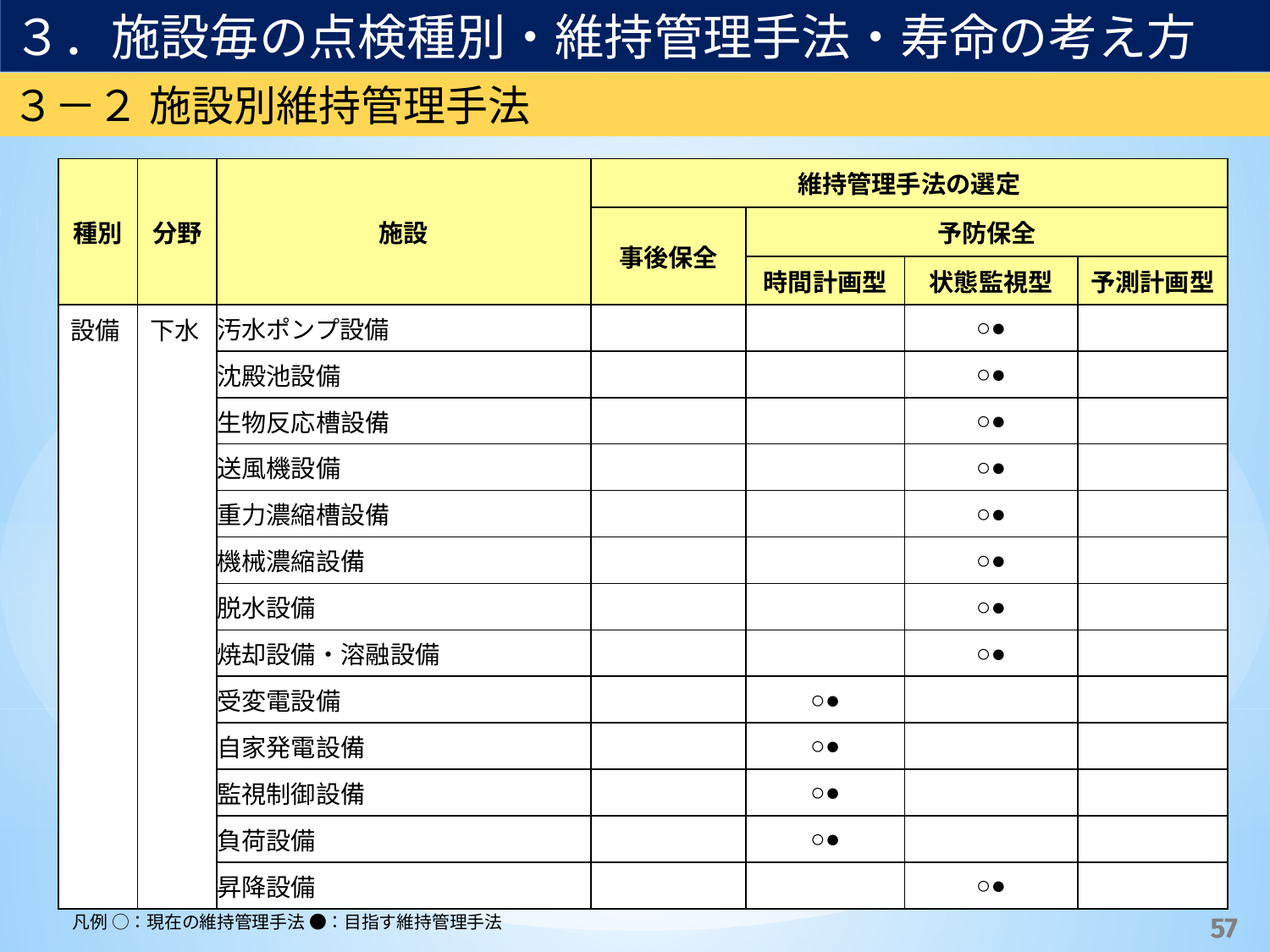

３．施設毎の点検種別・維持管理手法・寿命の考え方
３－２ 施設別維持管理手法

| 種別 | 分野 | 施設 | 維持管理手法の選定 |  |  |  |
| --- | --- | --- | --- | --- | --- | --- |
|  |  |  | 事後保全 | 予防保全 |  |  |
|  |  |  |  | 時間計画型 | 状態監視型 | 予測計画型 |
| 設備 | 下水 | 汚水ポンプ設備 |  |  | ○● |  |
|  |  | 沈殿池設備 |  |  | ○● |  |
|  |  | 生物反応槽設備 |  |  | ○● |  |
|  |  | 送風機設備 |  |  | ○● |  |
|  |  | 重力濃縮槽設備 |  |  | ○● |  |
|  |  | 機械濃縮設備 |  |  | ○● |  |
|  |  | 脱水設備 |  |  | ○● |  |
|  |  | 焼却設備・溶融設備 |  |  | ○● |  |
|  |  | 受変電設備 |  | ○● |  |  |
|  |  | 自家発電設備 |  | ○● |  |  |
|  |  | 監視制御設備 |  | ○● |  |  |
|  |  | 負荷設備 |  | ○● |  |  |
|  |  | 昇降設備 |  |  | ○● |  |
57
凡例 ○：現在の維持管理手法 ●：目指す維持管理手法